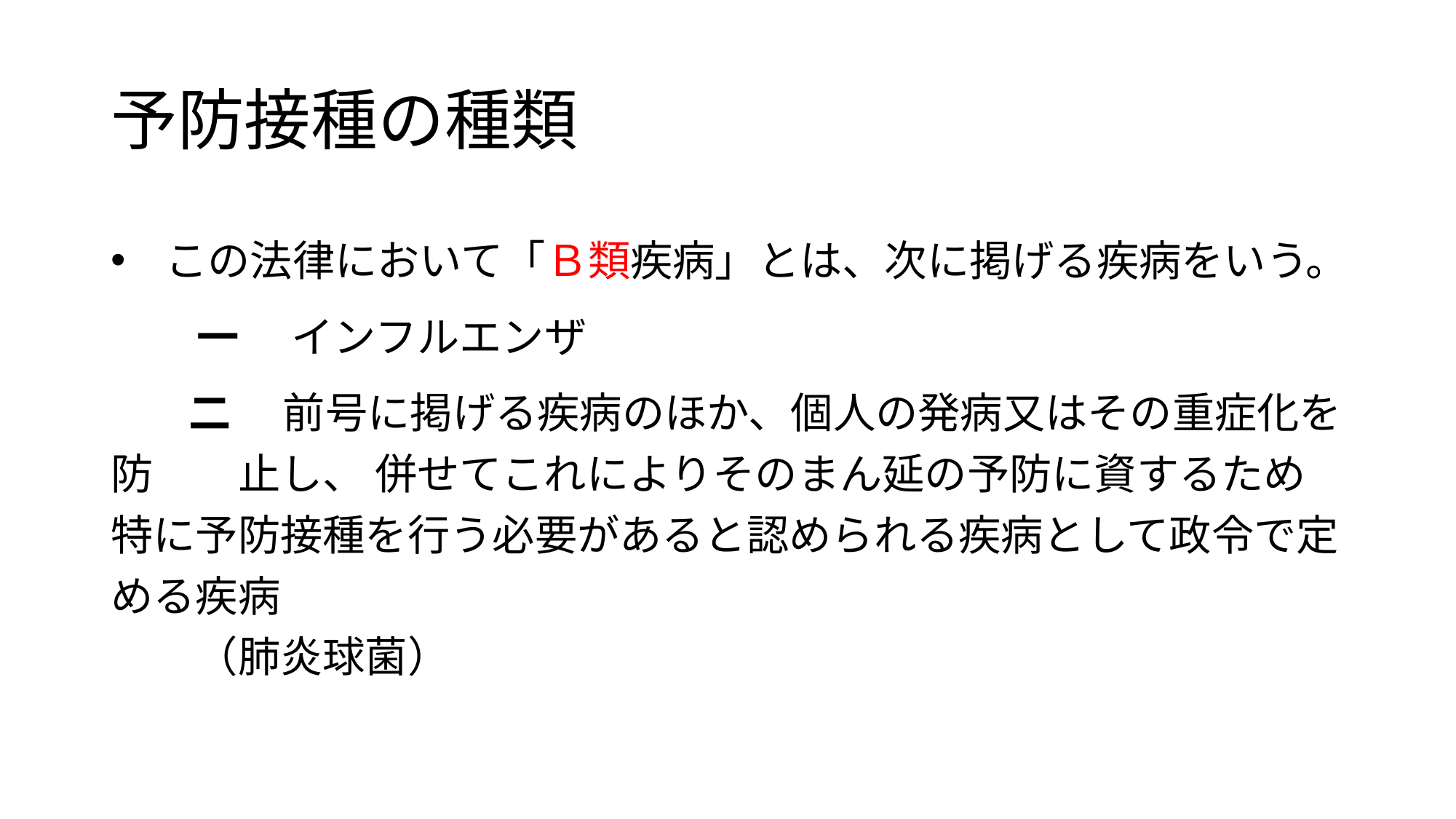

# 予防接種の種類
この法律において「Ｂ類疾病」とは、次に掲げる疾病をいう。
        一 　インフルエンザ
       二 　前号に掲げる疾病のほか、個人の発病又はその重症化を防　　止し、 併せてこれによりそのまん延の予防に資するため特に予防接種を行う必要があると認められる疾病として政令で定める疾病
　　（肺炎球菌）